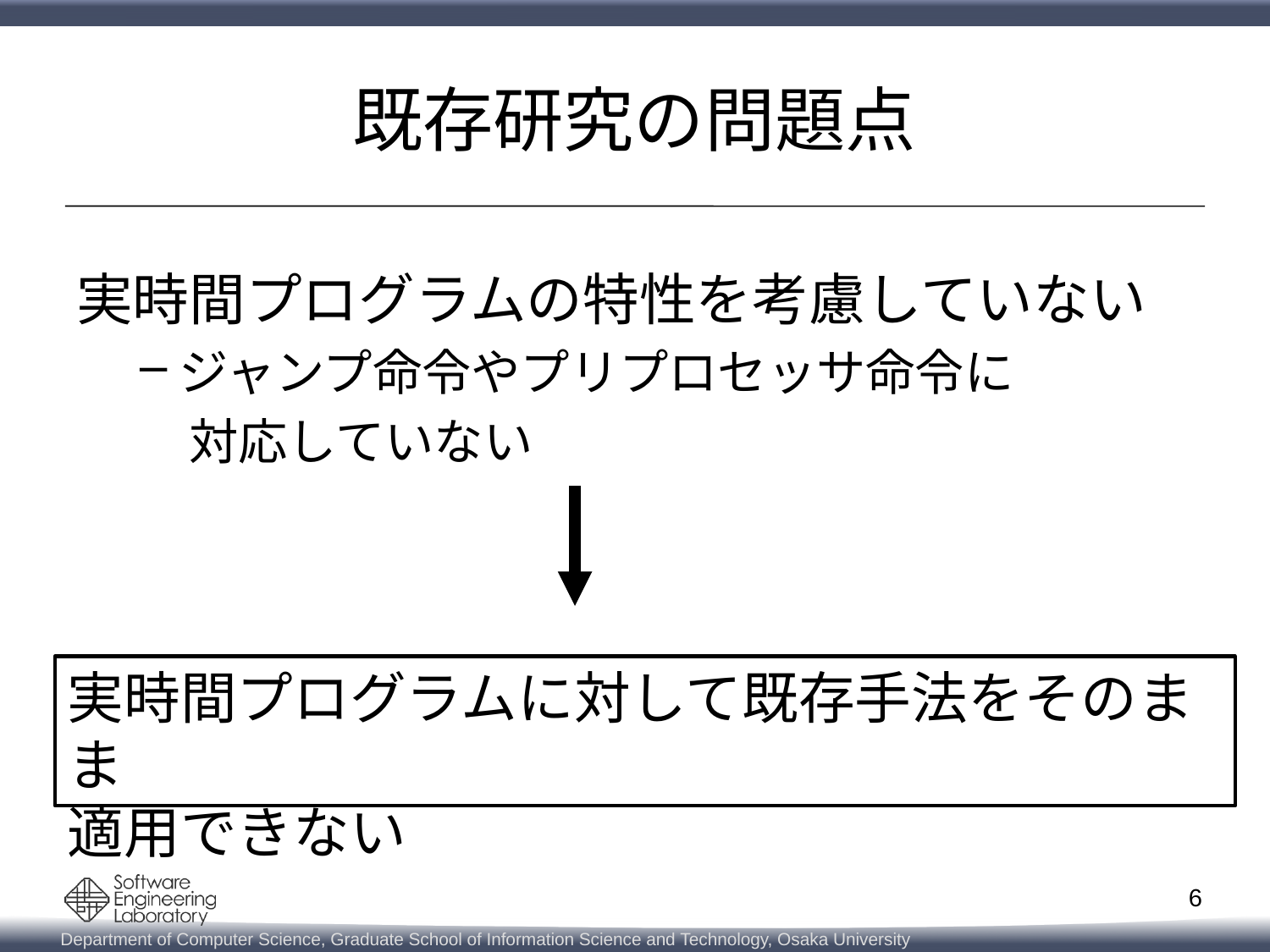

# 既存研究の問題点
実時間プログラムの特性を考慮していない
ジャンプ命令やプリプロセッサ命令に
　対応していない
実時間プログラムに対して既存手法をそのまま
適用できない

6